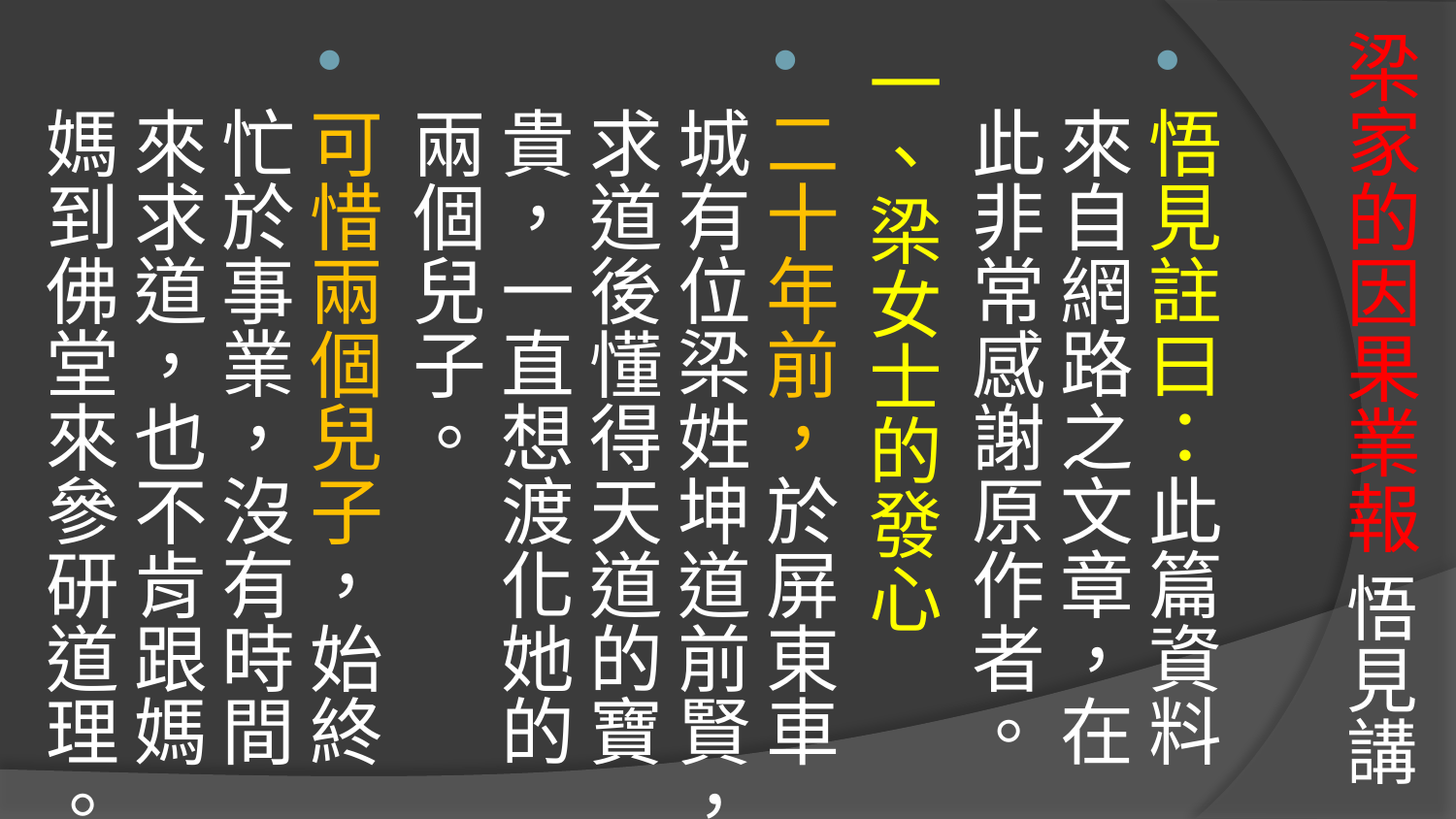

# 梁家的因果業報 悟見講
悟見註曰：此篇資料來自網路之文章，在此非常感謝原作者。
一、梁女士的發心
二十年前，於屏東車城有位梁姓坤道前賢，求道後懂得天道的寶貴，一直想渡化她的兩個兒子。
可惜兩個兒子，始終忙於事業，沒有時間來求道，也不肯跟媽媽到佛堂來參研道理。